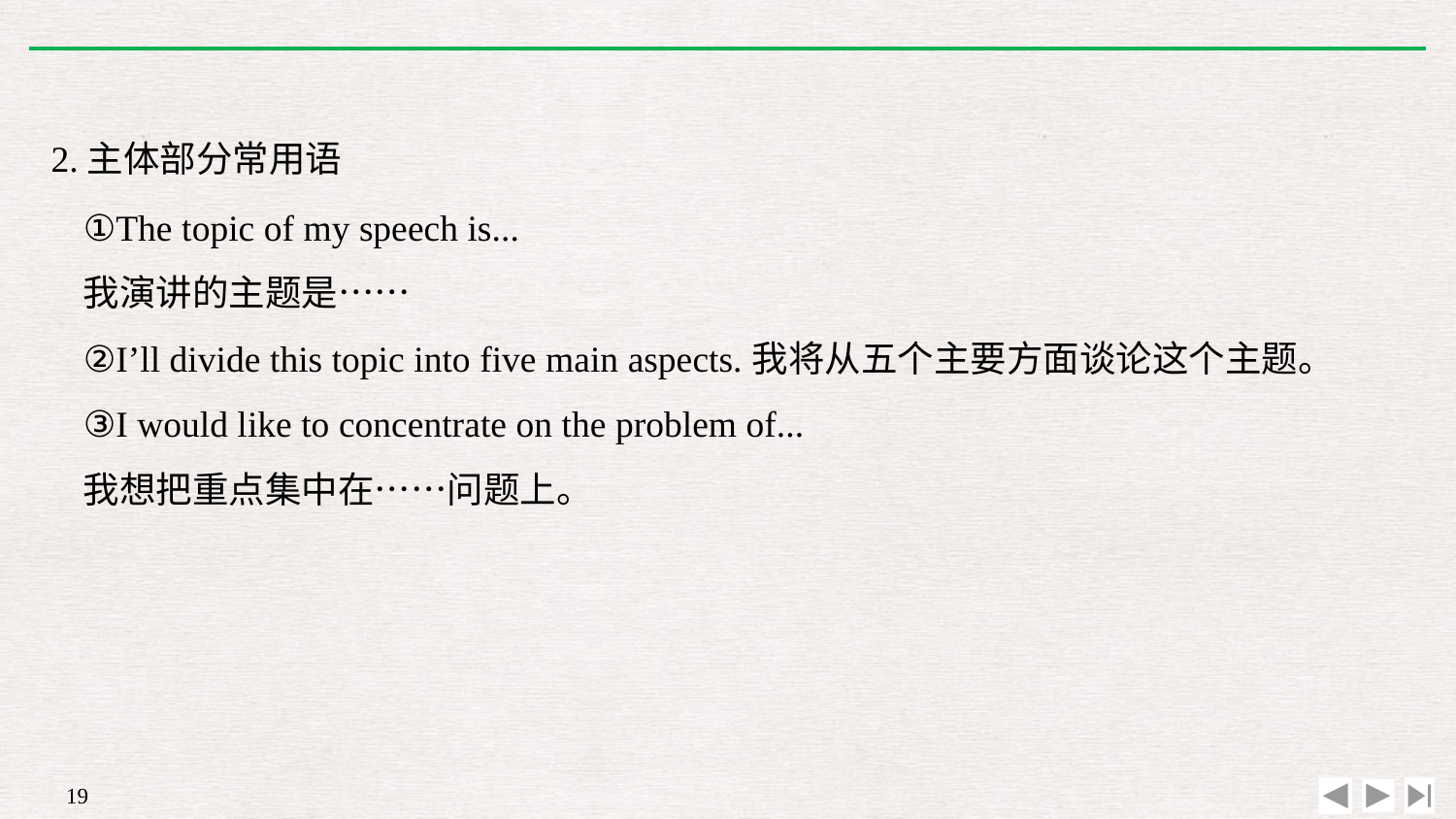

2.主体部分常用语
①The topic of my speech is...
我演讲的主题是……
②I’ll divide this topic into five main aspects.我将从五个主要方面谈论这个主题。
③I would like to concentrate on the problem of...
我想把重点集中在……问题上。